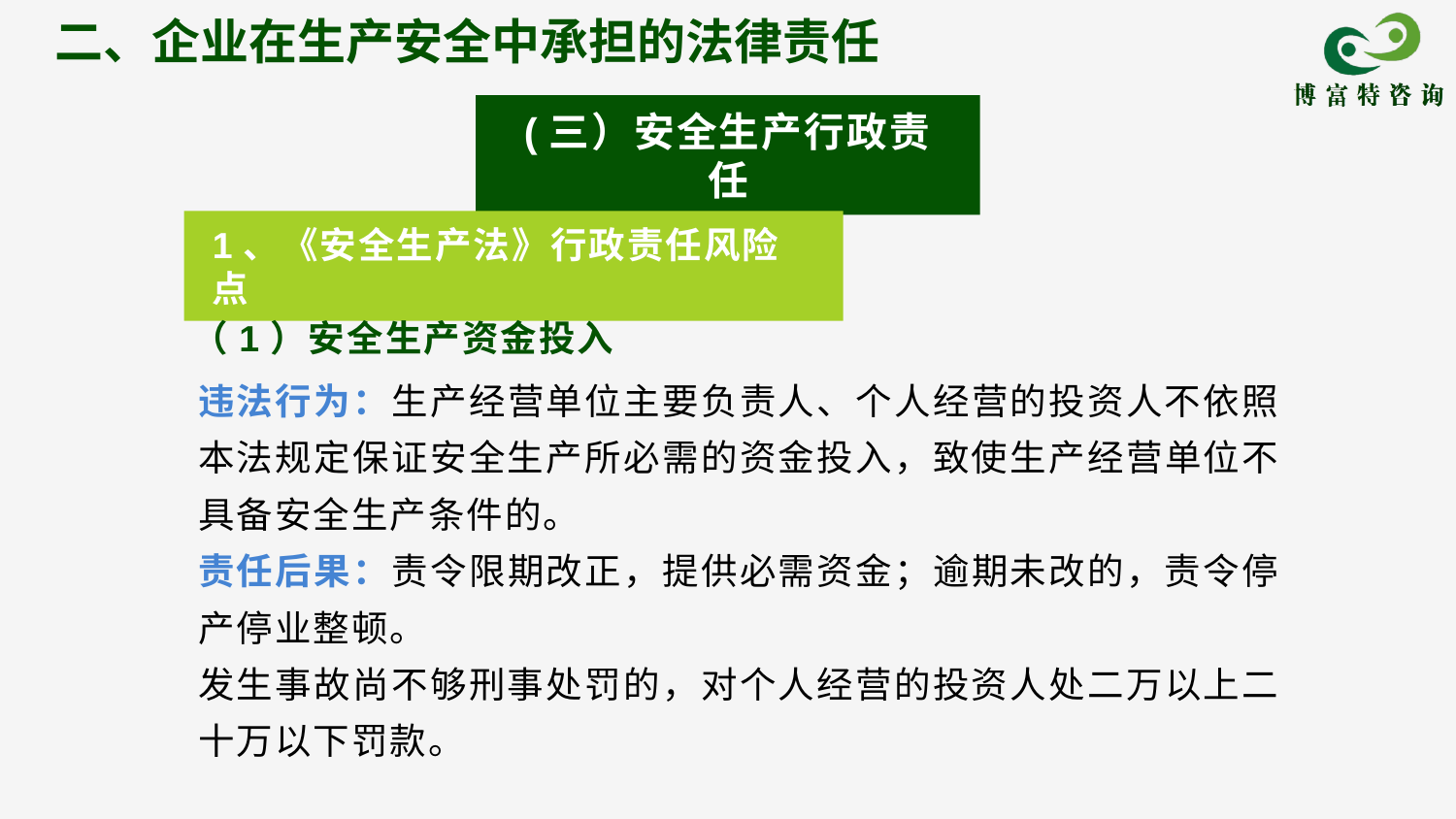

二、企业在生产安全中承担的法律责任
(三）安全生产行政责任
1、《安全生产法》行政责任风险点
违法行为：生产经营单位主要负责人、个人经营的投资人不依照本法规定保证安全生产所必需的资金投入，致使生产经营单位不具备安全生产条件的。
责任后果：责令限期改正，提供必需资金；逾期未改的，责令停产停业整顿。
发生事故尚不够刑事处罚的，对个人经营的投资人处二万以上二十万以下罚款。
（1）安全生产资金投入